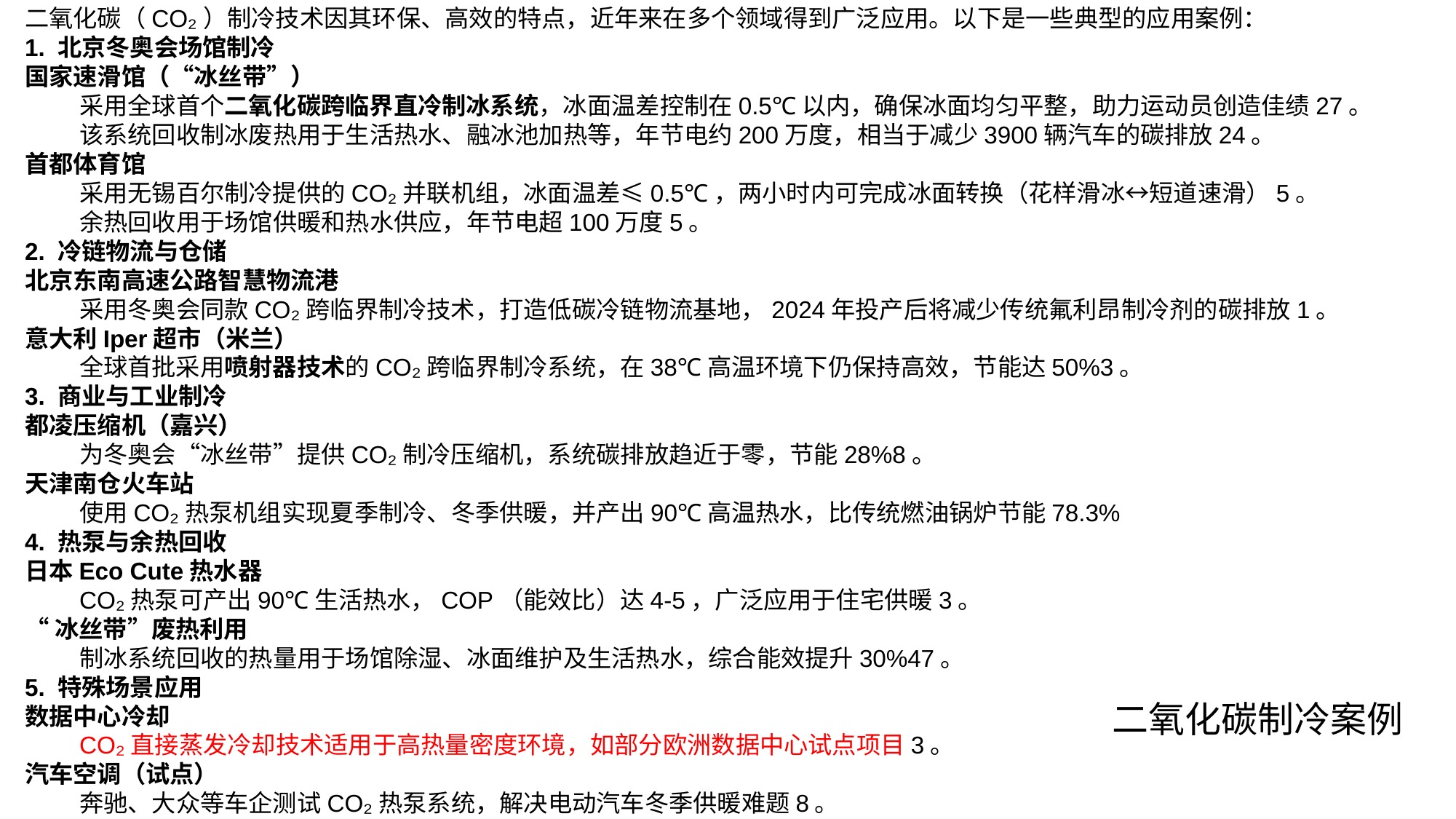

二氧化碳（CO₂）制冷技术因其环保、高效的特点，近年来在多个领域得到广泛应用。以下是一些典型的应用案例：
1. 北京冬奥会场馆制冷
国家速滑馆（“冰丝带”）
采用全球首个二氧化碳跨临界直冷制冰系统，冰面温差控制在0.5℃以内，确保冰面均匀平整，助力运动员创造佳绩27。
该系统回收制冰废热用于生活热水、融冰池加热等，年节电约200万度，相当于减少3900辆汽车的碳排放24。
首都体育馆
采用无锡百尔制冷提供的CO₂并联机组，冰面温差≤0.5℃，两小时内可完成冰面转换（花样滑冰↔短道速滑）5。
余热回收用于场馆供暖和热水供应，年节电超100万度5。
2. 冷链物流与仓储
北京东南高速公路智慧物流港
采用冬奥会同款CO₂跨临界制冷技术，打造低碳冷链物流基地，2024年投产后将减少传统氟利昂制冷剂的碳排放1。
意大利Iper超市（米兰）
全球首批采用喷射器技术的CO₂跨临界制冷系统，在38℃高温环境下仍保持高效，节能达50%3。
3. 商业与工业制冷
都凌压缩机（嘉兴）
为冬奥会“冰丝带”提供CO₂制冷压缩机，系统碳排放趋近于零，节能28%8。
天津南仓火车站
使用CO₂热泵机组实现夏季制冷、冬季供暖，并产出90℃高温热水，比传统燃油锅炉节能78.3%
4. 热泵与余热回收
日本Eco Cute热水器
CO₂热泵可产出90℃生活热水，COP（能效比）达4-5，广泛应用于住宅供暖3。
“冰丝带”废热利用
制冰系统回收的热量用于场馆除湿、冰面维护及生活热水，综合能效提升30%47。
5. 特殊场景应用
数据中心冷却
CO₂直接蒸发冷却技术适用于高热量密度环境，如部分欧洲数据中心试点项目3。
汽车空调（试点）
奔驰、大众等车企测试CO₂热泵系统，解决电动汽车冬季供暖难题8。
二氧化碳制冷案例